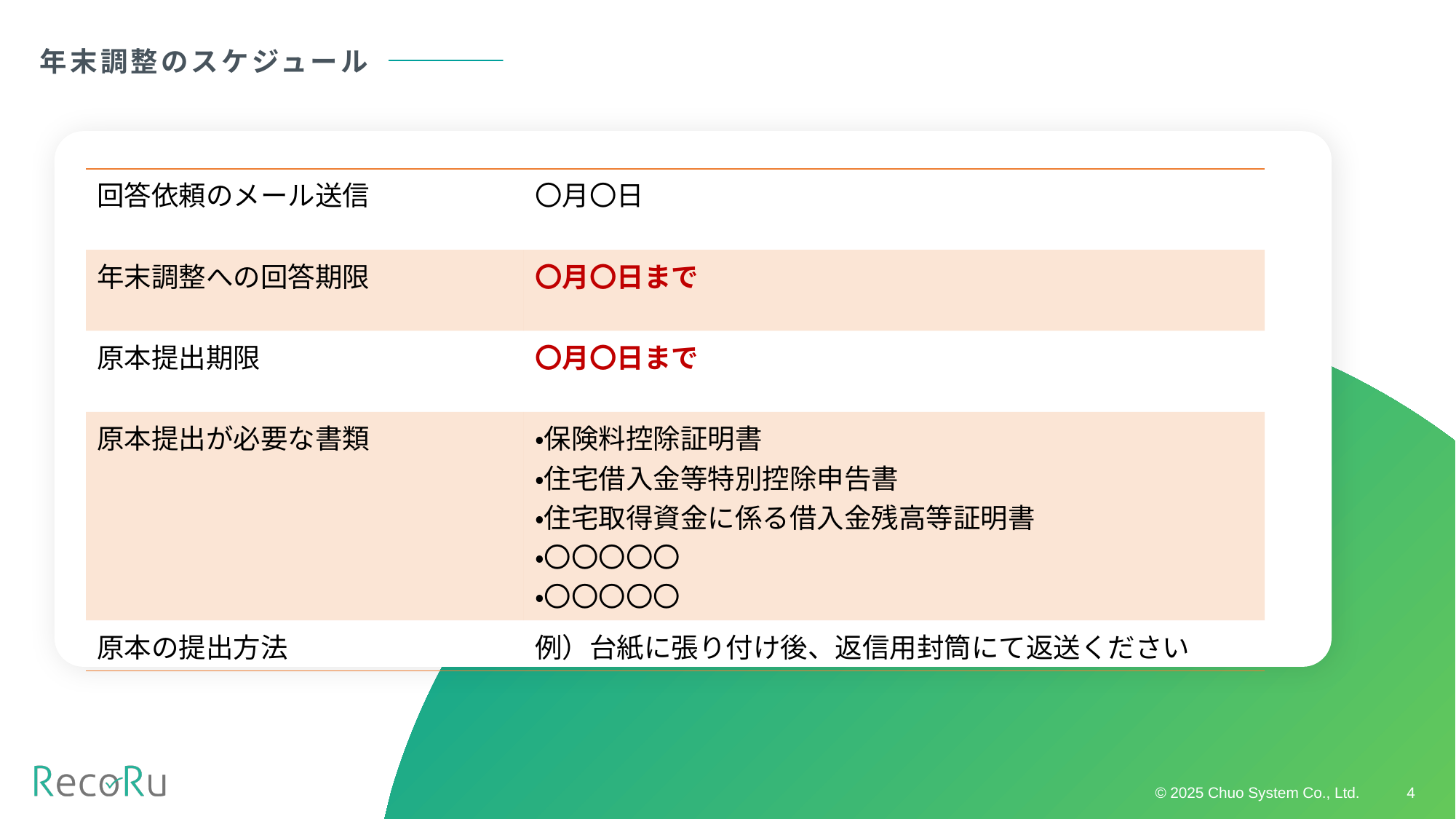

年末調整のスケジュール

| 回答依頼のメール送信 | 〇月〇日 |
| --- | --- |
| 年末調整への回答期限 | 〇月〇日まで |
| 原本提出期限 | 〇月〇日まで |
| 原本提出が必要な書類 | ・保険料控除証明書 ・住宅借入金等特別控除申告書 ・住宅取得資金に係る借入金残高等証明書 ・〇〇〇〇〇 ・〇〇〇〇〇 |
| 原本の提出方法 | 例）台紙に張り付け後、返信用封筒にて返送ください |